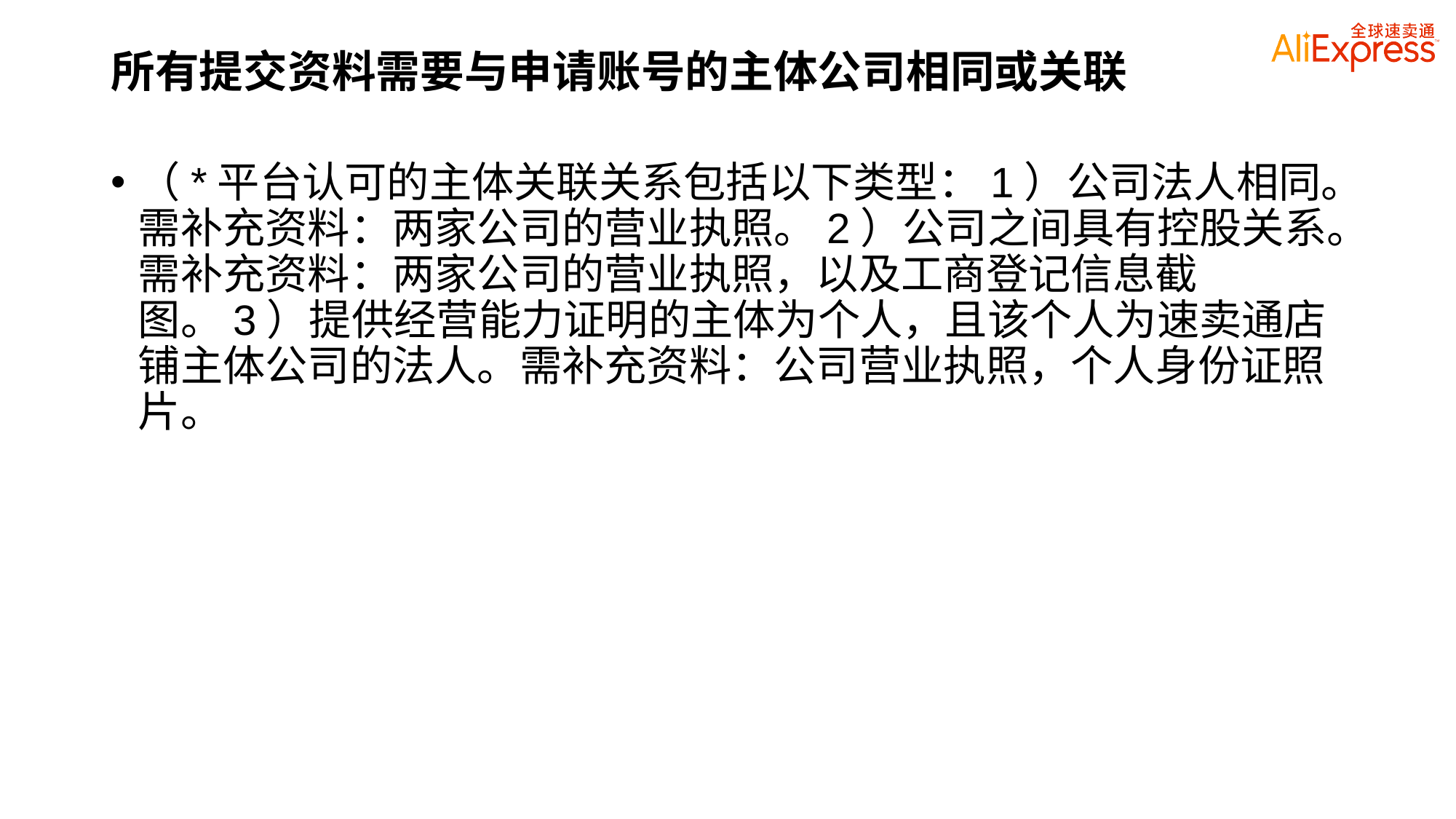

# 所有提交资料需要与申请账号的主体公司相同或关联
（*平台认可的主体关联关系包括以下类型：1）公司法人相同。需补充资料：两家公司的营业执照。2）公司之间具有控股关系。需补充资料：两家公司的营业执照，以及工商登记信息截图。3）提供经营能力证明的主体为个人，且该个人为速卖通店铺主体公司的法人。需补充资料：公司营业执照，个人身份证照片。